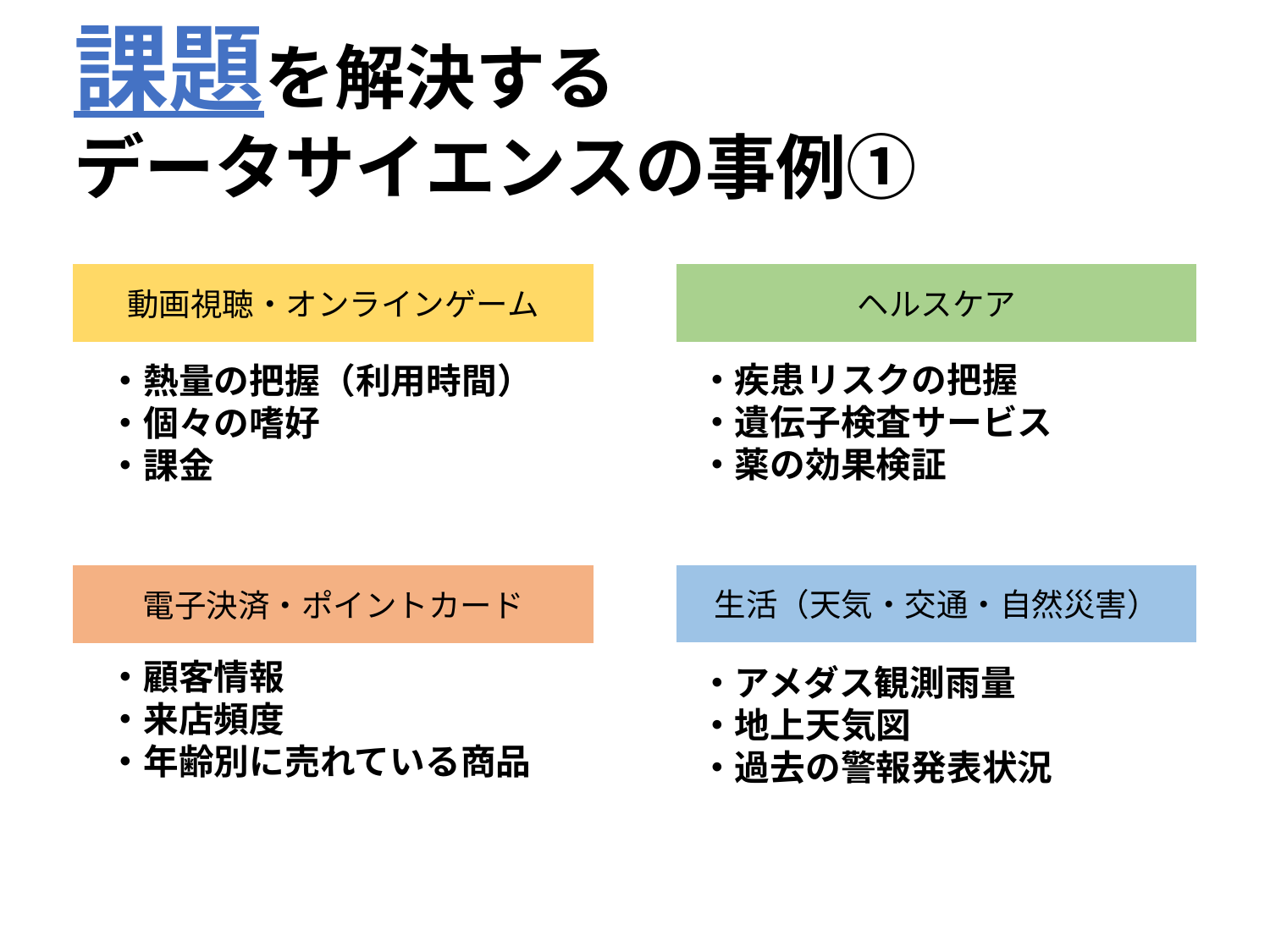

課題を解決する
データサイエンスの事例①
動画視聴・オンラインゲーム
ヘルスケア
・疾患リスクの把握
・遺伝子検査サービス
・薬の効果検証
・熱量の把握（利用時間）
・個々の嗜好
・課金
生活（天気・交通・自然災害）
電子決済・ポイントカード
・顧客情報
・来店頻度
・年齢別に売れている商品
・アメダス観測雨量
・地上天気図
・過去の警報発表状況